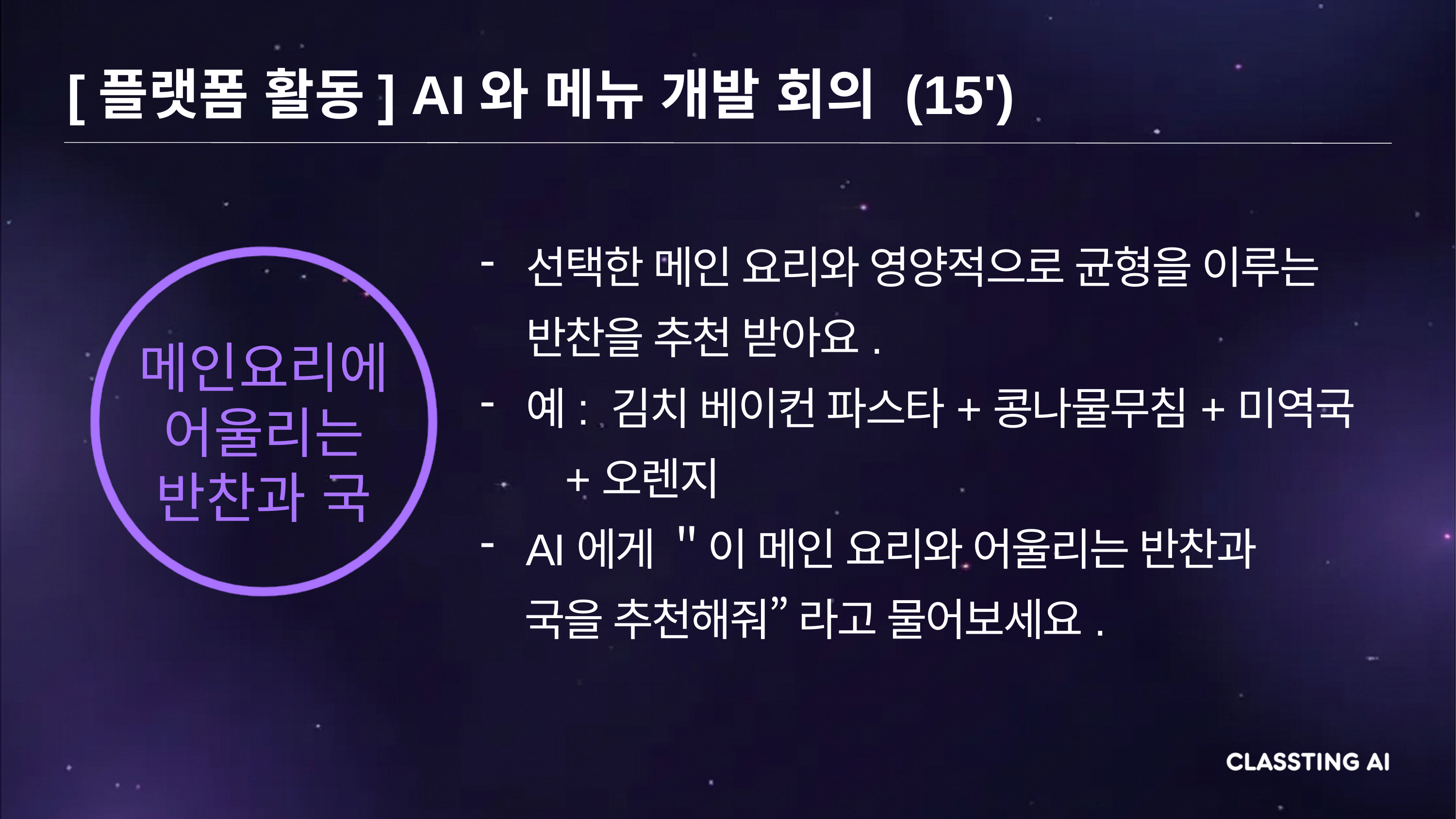

[플랫폼 활동] AI와 메뉴 개발 회의 (15')

선택한 메인 요리와 영양적으로 균형을 이루는 반찬을 추천 받아요.
예: 김치 베이컨 파스타+콩나물무침+미역국
        +오렌지
AI에게 ＂이 메인 요리와 어울리는 반찬과
   국을 추천해줘” 라고 물어보세요.

메인요리에 어울리는 반찬과 국